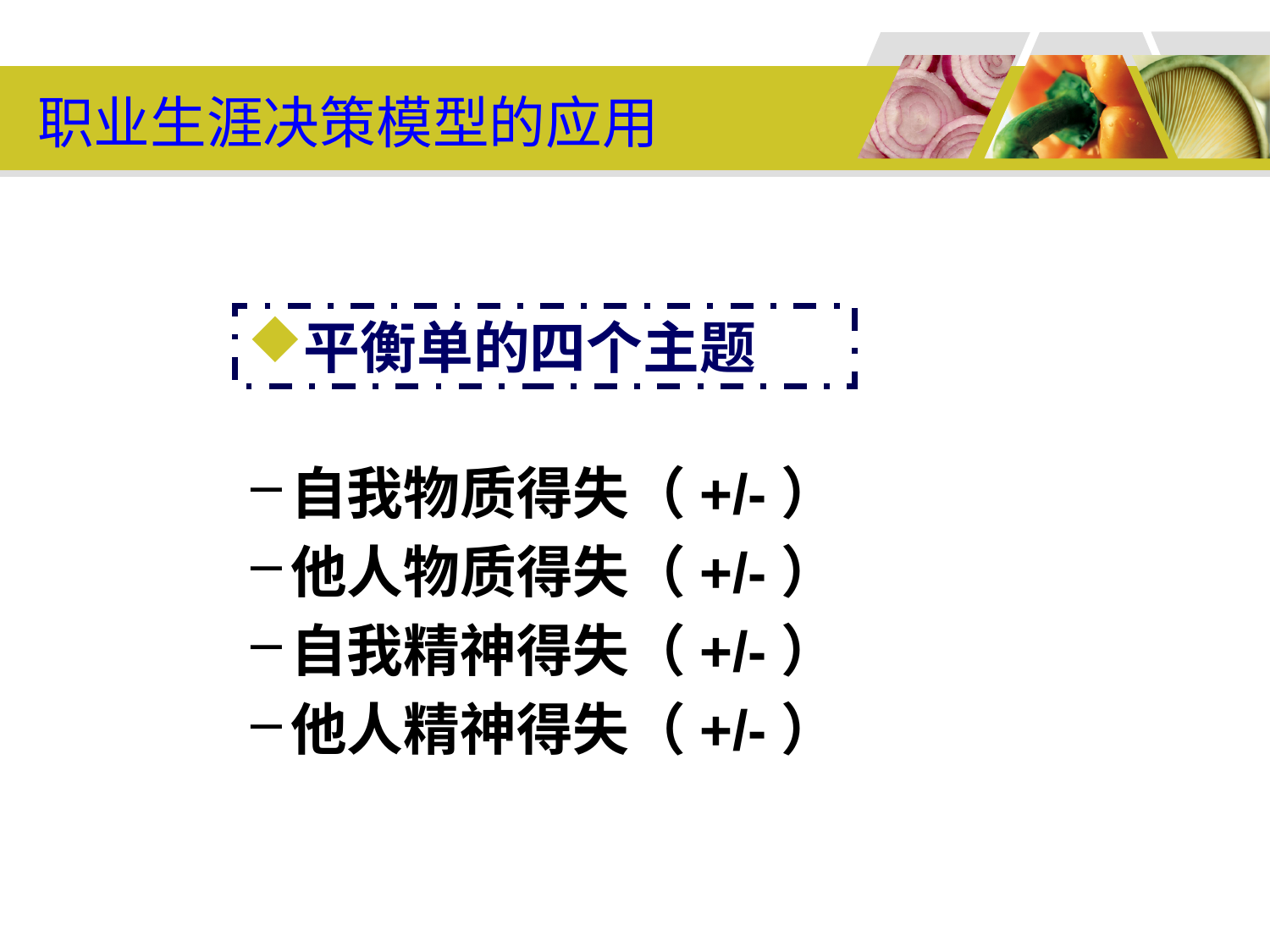

# 职业生涯决策模型的应用
生涯平衡单
平衡单的四个主题

自我物质得失（+/-）
他人物质得失（+/-）
自我精神得失（+/-）
他人精神得失（+/-）